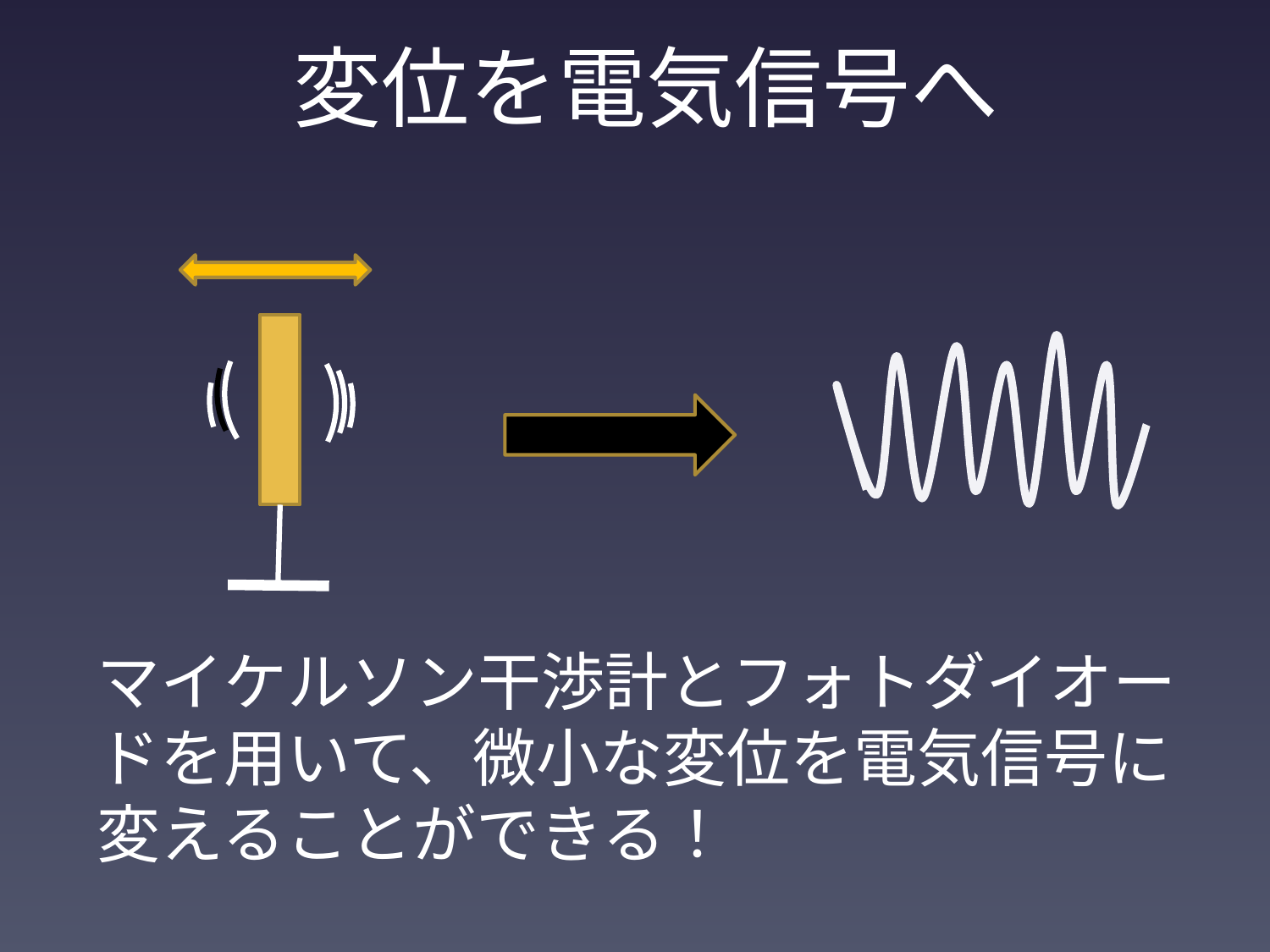

# 変位を電気信号へ

マイケルソン干渉計とフォトダイオードを用いて、微小な変位を電気信号に変えることができる！